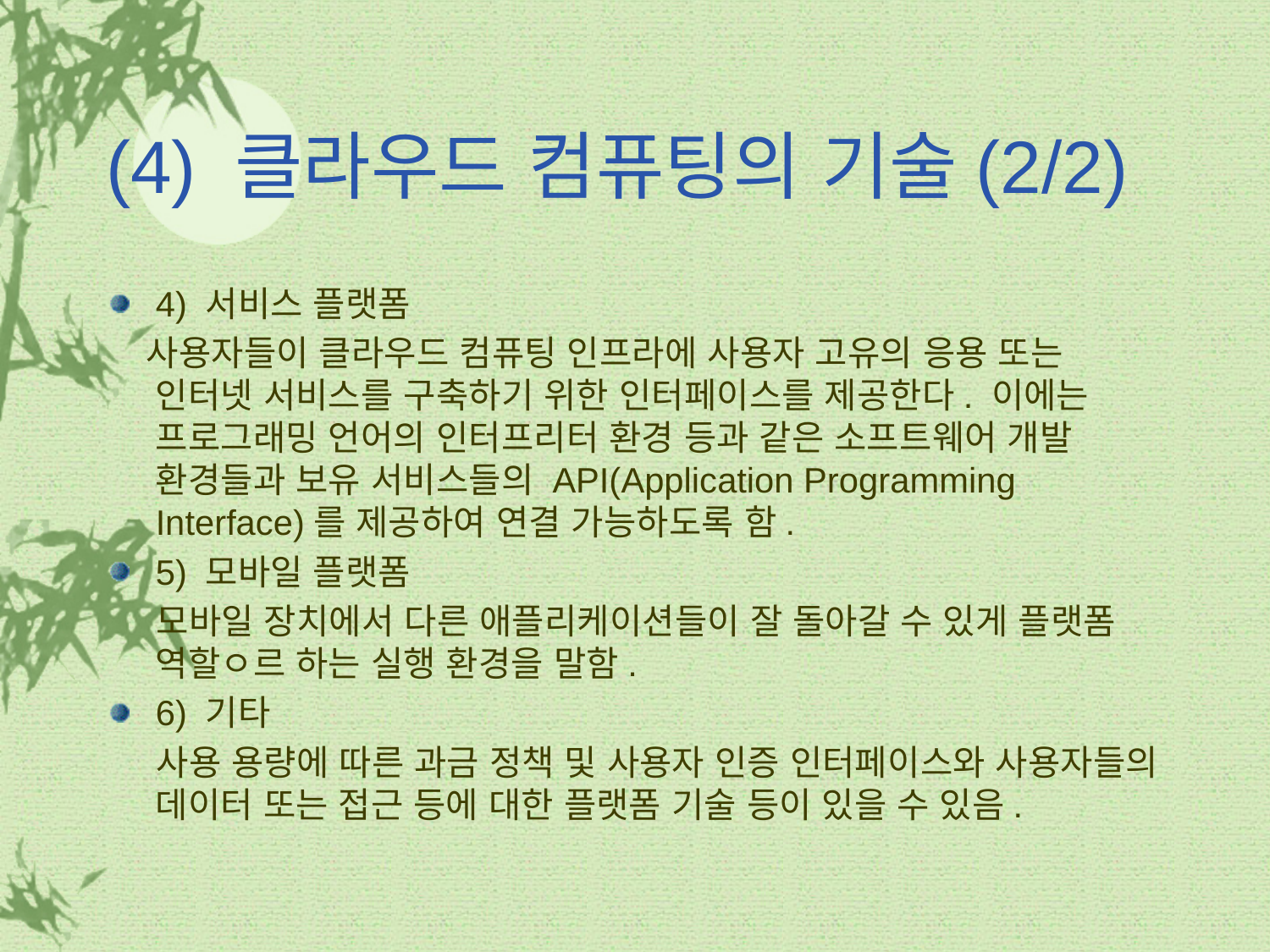

# (4) 클라우드 컴퓨팅의 기술(2/2)
4) 서비스 플랫폼
   사용자들이 클라우드 컴퓨팅 인프라에 사용자 고유의 응용 또는 인터넷 서비스를 구축하기 위한 인터페이스를 제공한다. 이에는 프로그래밍 언어의 인터프리터 환경 등과 같은 소프트웨어 개발 환경들과 보유 서비스들의 API(Application Programming Interface)를 제공하여 연결 가능하도록 함.
5) 모바일 플랫폼
    모바일 장치에서 다른 애플리케이션들이 잘 돌아갈 수 있게 플랫폼 역할ㅇ르 하는 실행 환경을 말함.
6) 기타
    사용 용량에 따른 과금 정책 및 사용자 인증 인터페이스와 사용자들의 데이터 또는 접근 등에 대한 플랫폼 기술 등이 있을 수 있음.